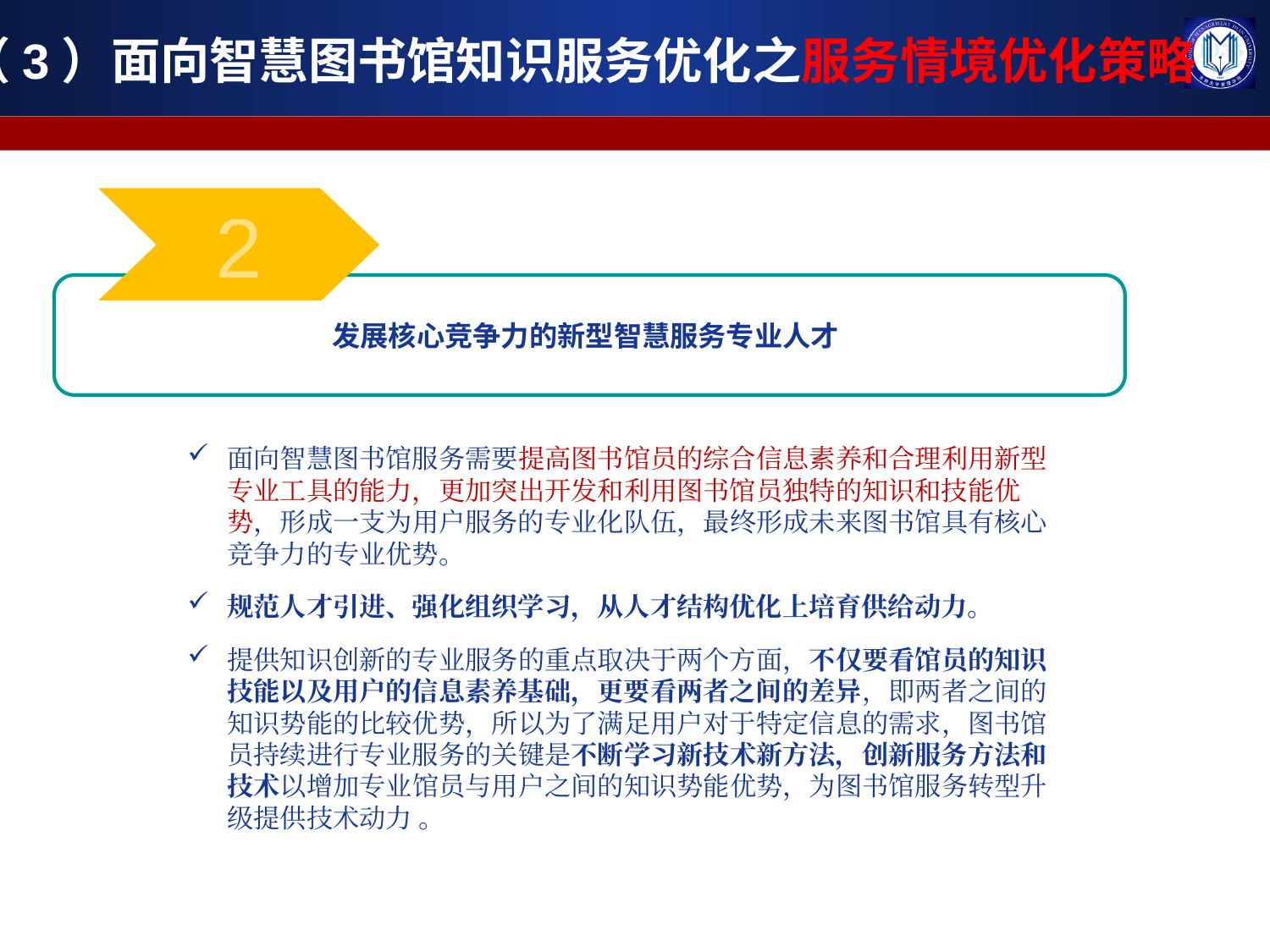

（3）面向智慧图书馆知识服务优化之服务情境优化策略
2
发展核心竞争力的新型智慧服务专业人才
面向智慧图书馆服务需要提高图书馆员的综合信息素养和合理利用新型专业工具的能力，更加突出开发和利用图书馆员独特的知识和技能优势，形成一支为用户服务的专业化队伍，最终形成未来图书馆具有核心竞争力的专业优势。
规范人才引进、强化组织学习，从人才结构优化上培育供给动力。
提供知识创新的专业服务的重点取决于两个方面，不仅要看馆员的知识技能以及用户的信息素养基础，更要看两者之间的差异，即两者之间的知识势能的比较优势，所以为了满足用户对于特定信息的需求，图书馆员持续进行专业服务的关键是不断学习新技术新方法，创新服务方法和技术以增加专业馆员与用户之间的知识势能优势，为图书馆服务转型升级提供技术动力 。